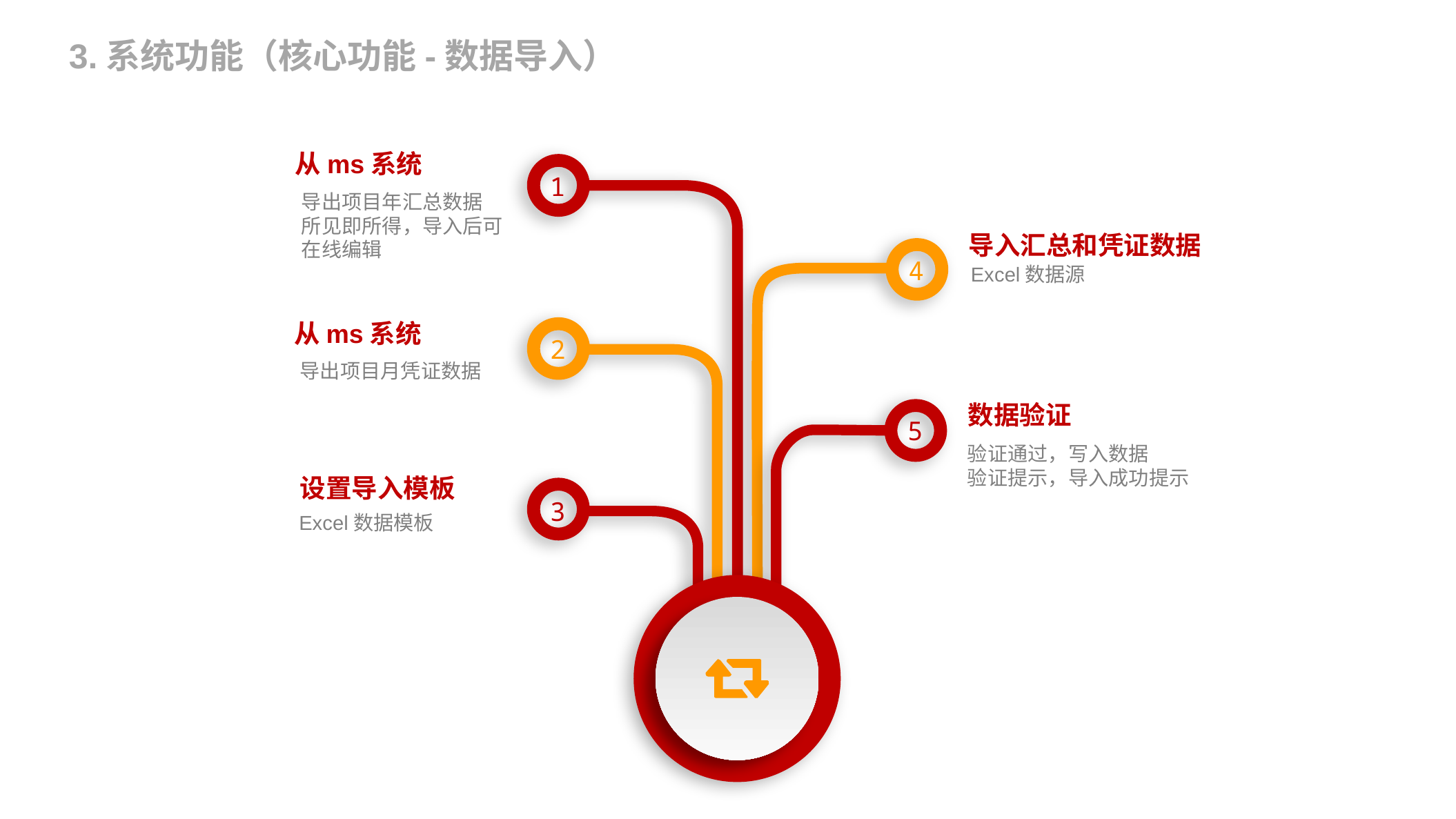

3.系统功能（核心功能-数据导入）
从ms系统

1
导出项目年汇总数据
所见即所得，导入后可在线编辑
导入汇总和凭证数据

4
Excel数据源
从ms系统

2
导出项目月凭证数据
数据验证

5
验证通过，写入数据
验证提示，导入成功提示
设置导入模板

3
Excel数据模板